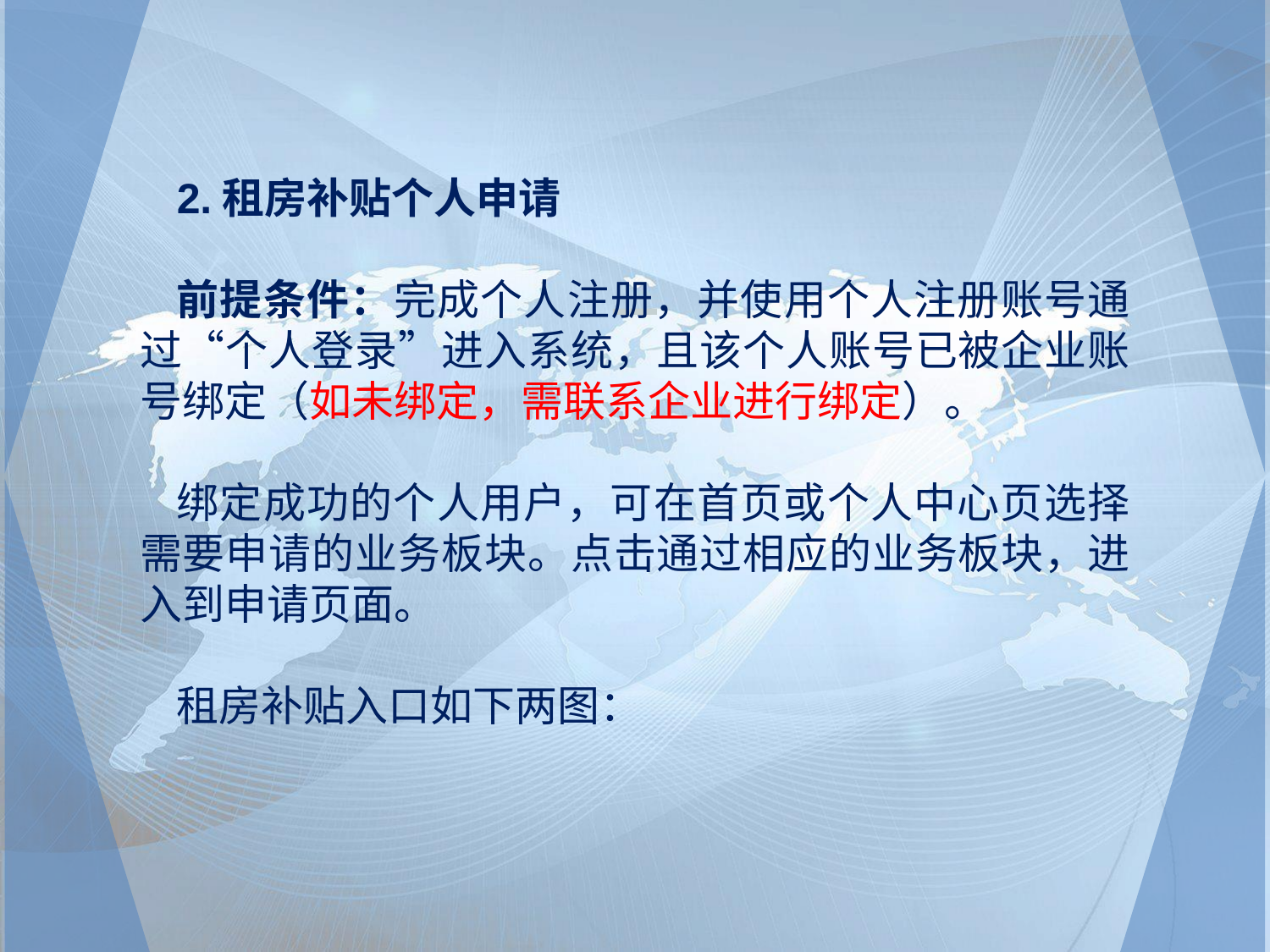

2.租房补贴个人申请

前提条件：完成个人注册，并使用个人注册账号通过“个人登录”进入系统，且该个人账号已被企业账号绑定（如未绑定，需联系企业进行绑定）。

绑定成功的个人用户，可在首页或个人中心页选择需要申请的业务板块。点击通过相应的业务板块，进入到申请页面。

租房补贴入口如下两图：